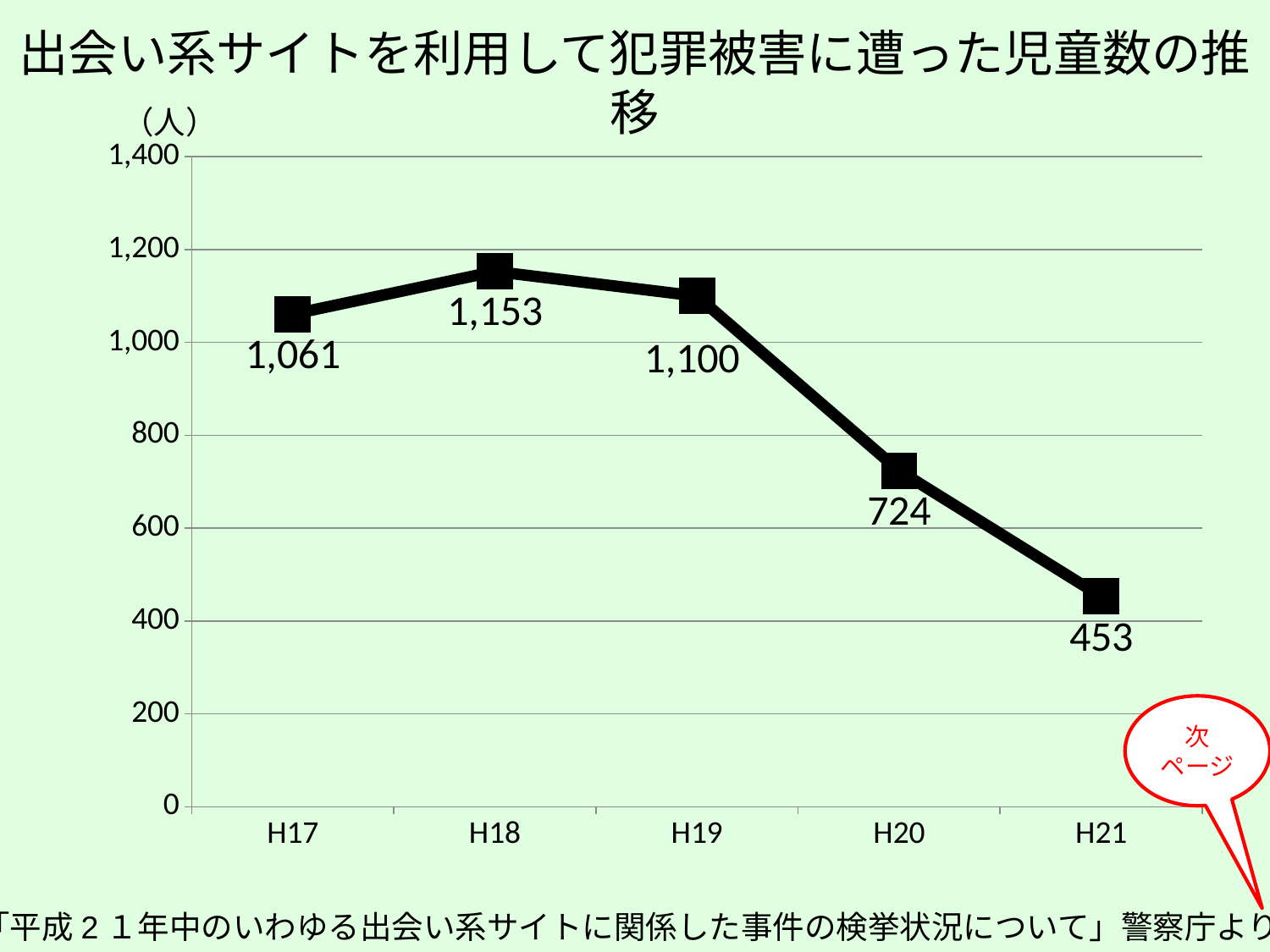

出会い系サイトを利用して犯罪被害に遭った児童数の推移
（人）

### Chart

| Category | 出会い系サイト |
|---|---|
| H17 | 1061.0 |
| H18 | 1153.0 |
| H19 | 1100.0 |
| H20 | 724.0 |
| H21 | 453.0 |
次
ページ
「平成2１年中のいわゆる出会い系サイトに関係した事件の検挙状況について」警察庁より